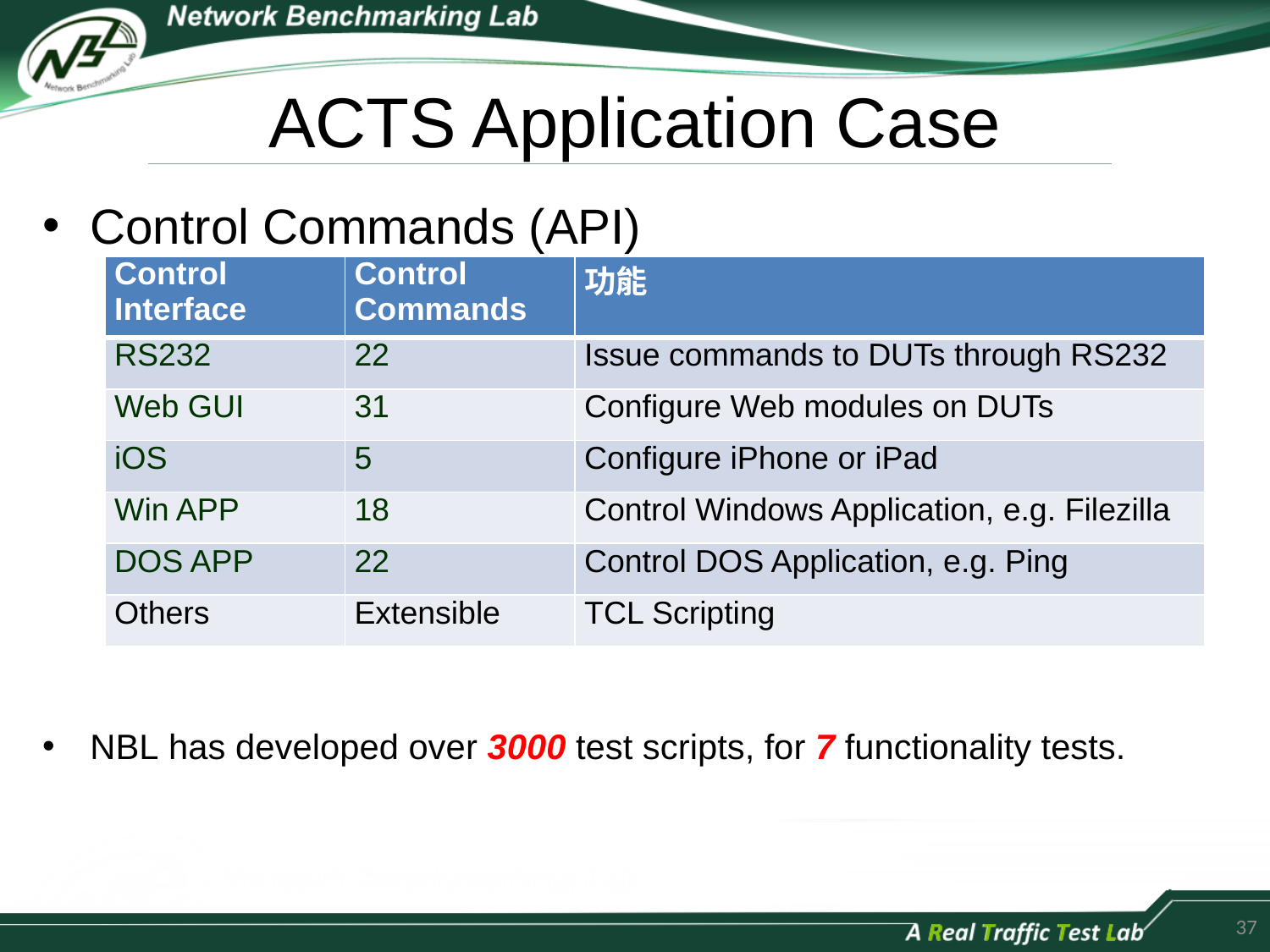

# ACTS Application Case
Control Commands (API)

NBL has developed over 3000 test scripts, for 7 functionality tests.
| Control Interface | Control Commands | 功能 |
| --- | --- | --- |
| RS232 | 22 | Issue commands to DUTs through RS232 |
| Web GUI | 31 | Configure Web modules on DUTs |
| iOS | 5 | Configure iPhone or iPad |
| Win APP | 18 | Control Windows Application, e.g. Filezilla |
| DOS APP | 22 | Control DOS Application, e.g. Ping |
| Others | Extensible | TCL Scripting |
37